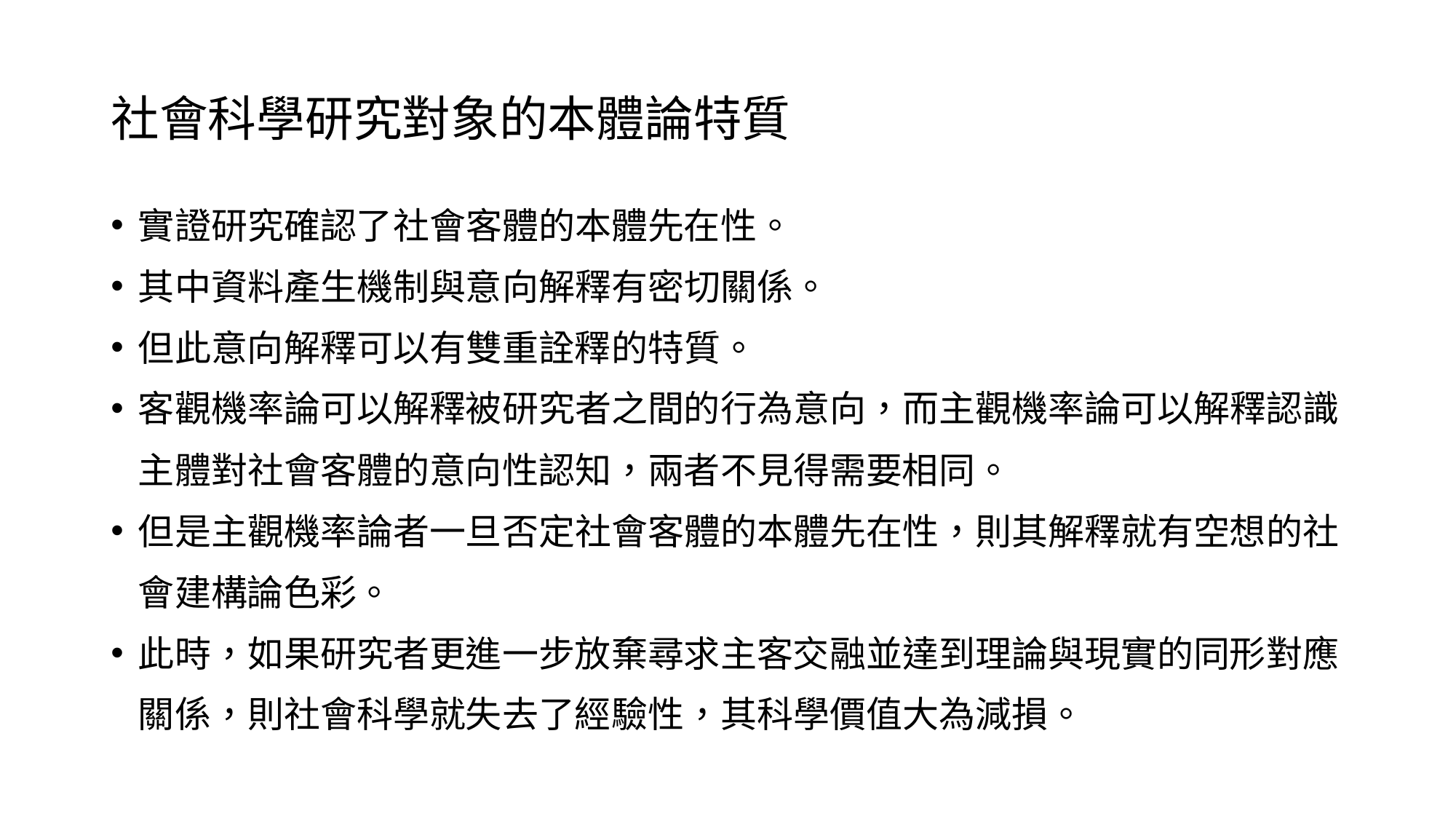

# 社會科學研究對象的本體論特質
實證研究確認了社會客體的本體先在性。
其中資料產生機制與意向解釋有密切關係。
但此意向解釋可以有雙重詮釋的特質。
客觀機率論可以解釋被研究者之間的行為意向，而主觀機率論可以解釋認識主體對社會客體的意向性認知，兩者不見得需要相同。
但是主觀機率論者一旦否定社會客體的本體先在性，則其解釋就有空想的社會建構論色彩。
此時，如果研究者更進一步放棄尋求主客交融並達到理論與現實的同形對應關係，則社會科學就失去了經驗性，其科學價值大為減損。